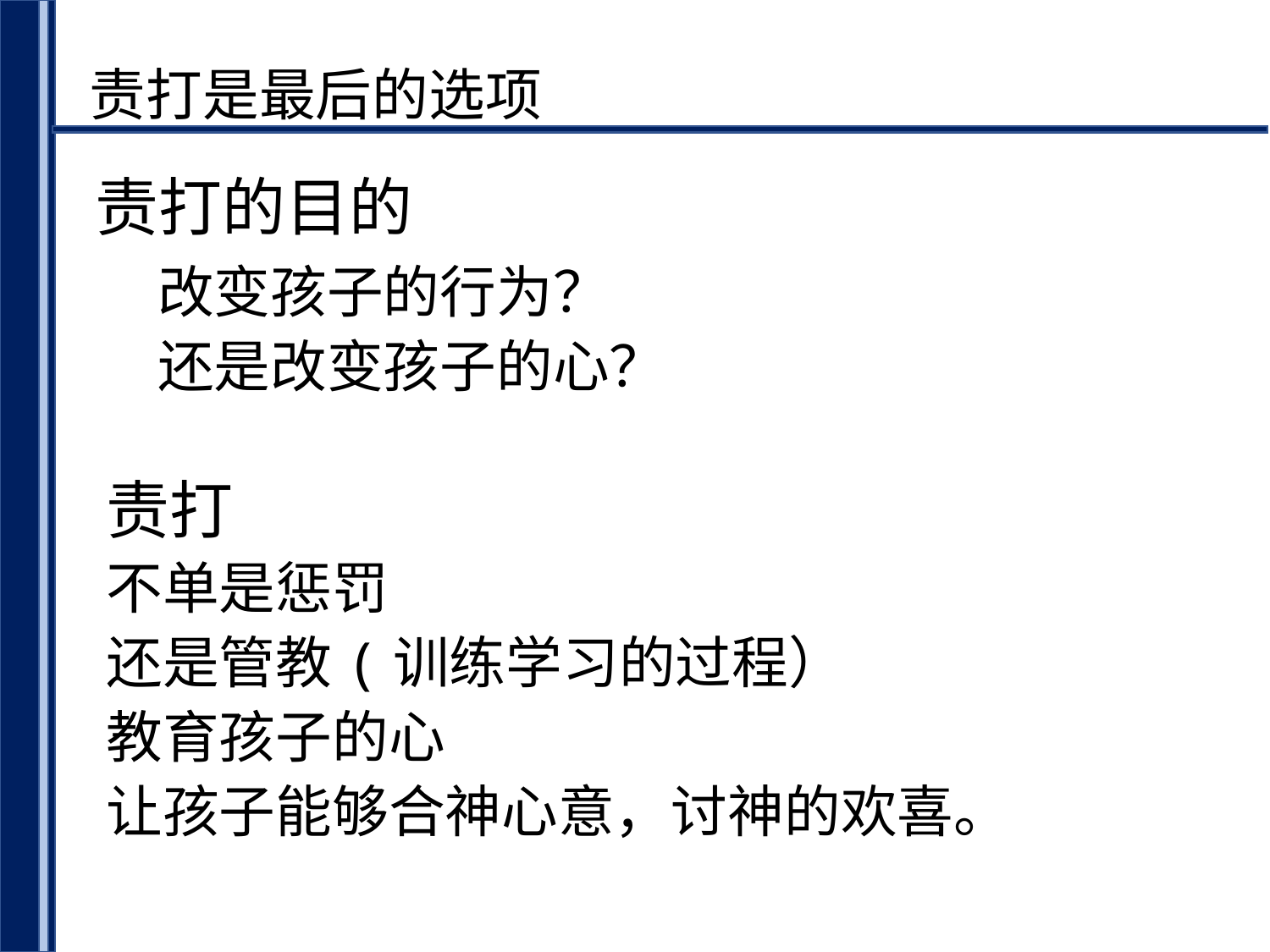

责打是最后的选项

责打的目的
改变孩子的行为？
还是改变孩子的心？
责打
不单是惩罚
还是管教(训练学习的过程）
教育孩子的心
让孩子能够合神心意，讨神的欢喜。